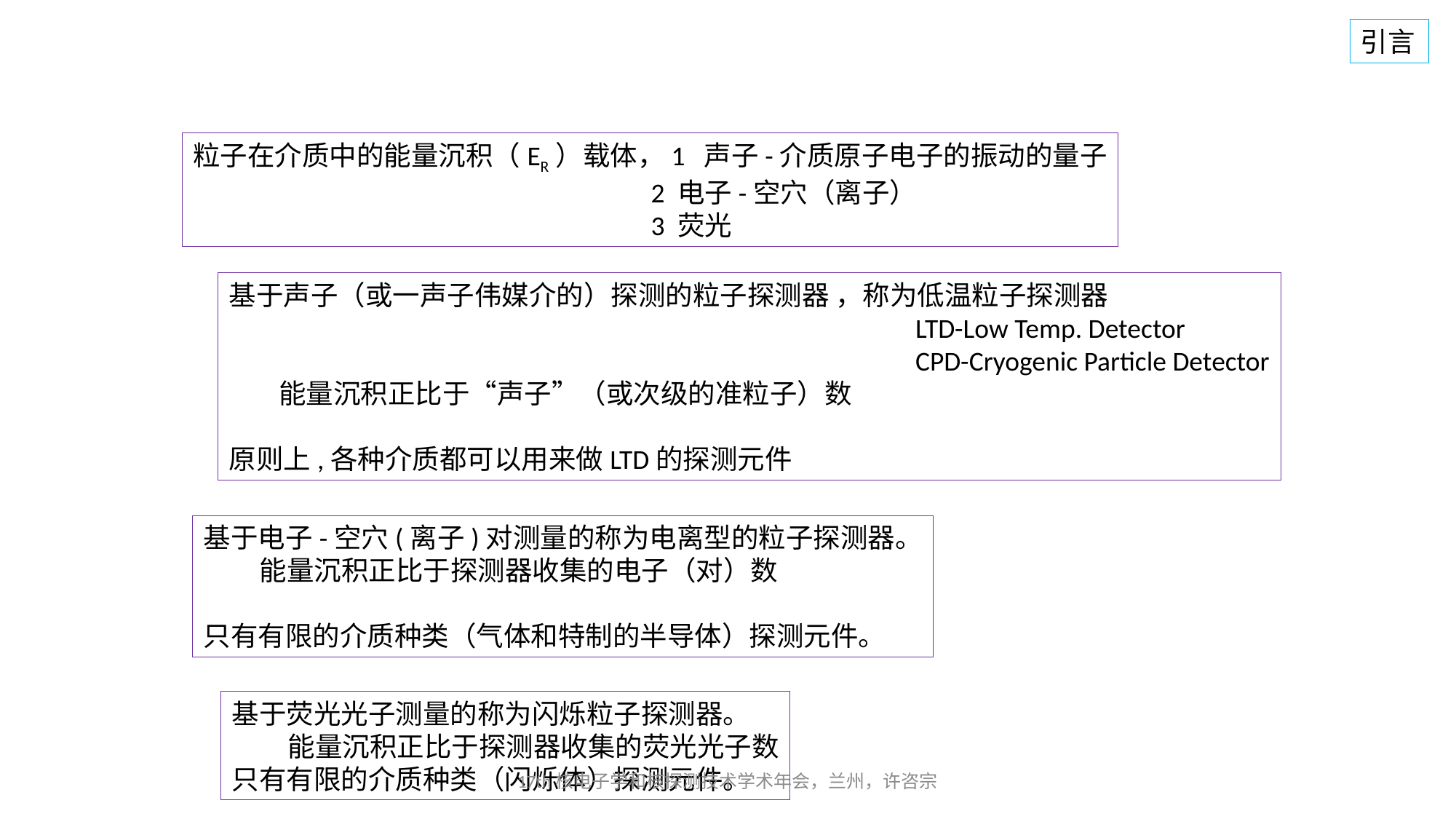

引言
粒子在介质中的能量沉积（ER）载体，1  声子-介质原子电子的振动的量子
                                                                          2 电子-空穴（离子）
                                                                          3 荧光
基于声子（或一声子伟媒介的）探测的粒子探测器 ，称为低温粒子探测器
                                                                                                               LTD-Low Temp. Detector
                                                                                                               CPD-Cryogenic Particle Detector
       能量沉积正比于“声子”（或次级的准粒子）数

原则上,各种介质都可以用来做LTD的探测元件
基于电子-空穴(离子)对测量的称为电离型的粒子探测器。
        能量沉积正比于探测器收集的电子（对）数

只有有限的介质种类（气体和特制的半导体）探测元件。
基于荧光光子测量的称为闪烁粒子探测器。
        能量沉积正比于探测器收集的荧光光子数
只有有限的介质种类（闪烁体）探测元件。
17th核电子学和核探测技术学术年会，兰州，许咨宗